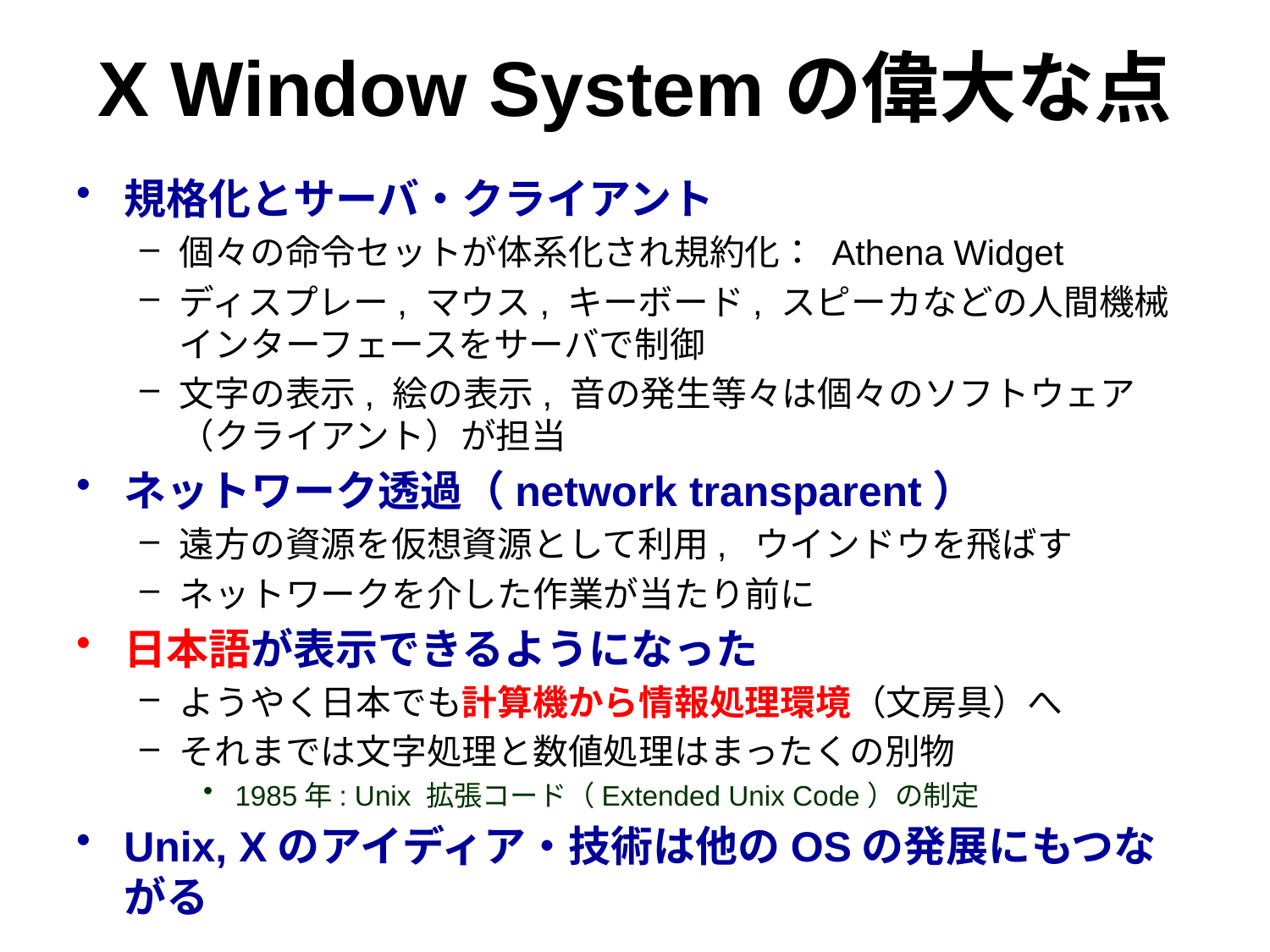

# X Window Systemの偉大な点
規格化とサーバ・クライアント
個々の命令セットが体系化され規約化： Athena Widget
ディスプレー, マウス, キーボード, スピーカなどの人間機械
インターフェースをサーバで制御
文字の表示, 絵の表示, 音の発生等々は個々のソフトウェア（クライアント）が担当
ネットワーク透過（network transparent）
遠方の資源を仮想資源として利用,  ウインドウを飛ばす
ネットワークを介した作業が当たり前に
日本語が表示できるようになった
ようやく日本でも計算機から情報処理環境（文房具）へ
それまでは文字処理と数値処理はまったくの別物
1985年: Unix 拡張コード（Extended Unix Code）の制定
Unix, Xのアイディア・技術は他のOSの発展にもつながる